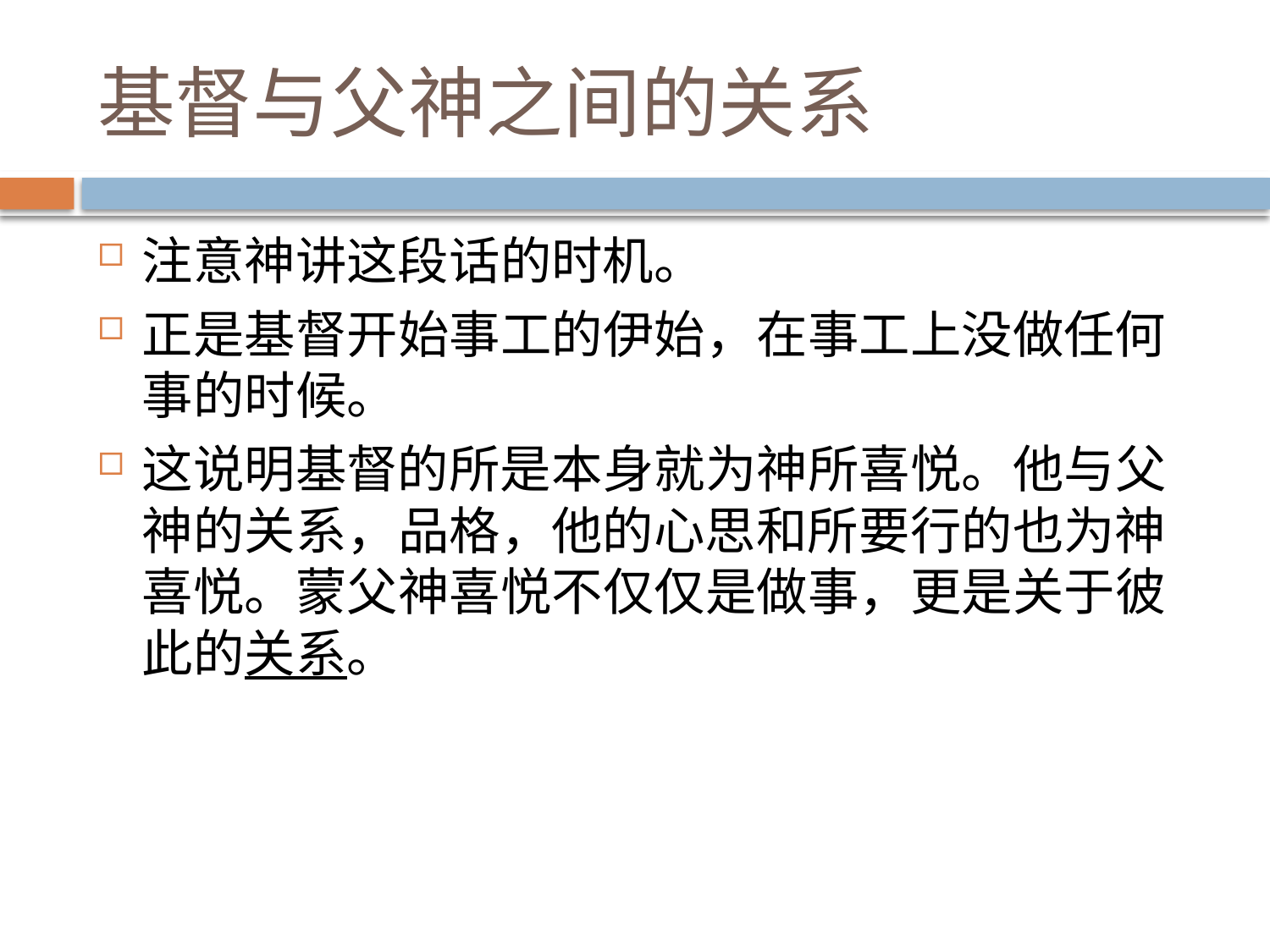

# 基督与父神之间的关系
注意神讲这段话的时机。
正是基督开始事工的伊始，在事工上没做任何事的时候。
这说明基督的所是本身就为神所喜悦。他与父神的关系，品格，他的心思和所要行的也为神喜悦。蒙父神喜悦不仅仅是做事，更是关于彼此的关系。